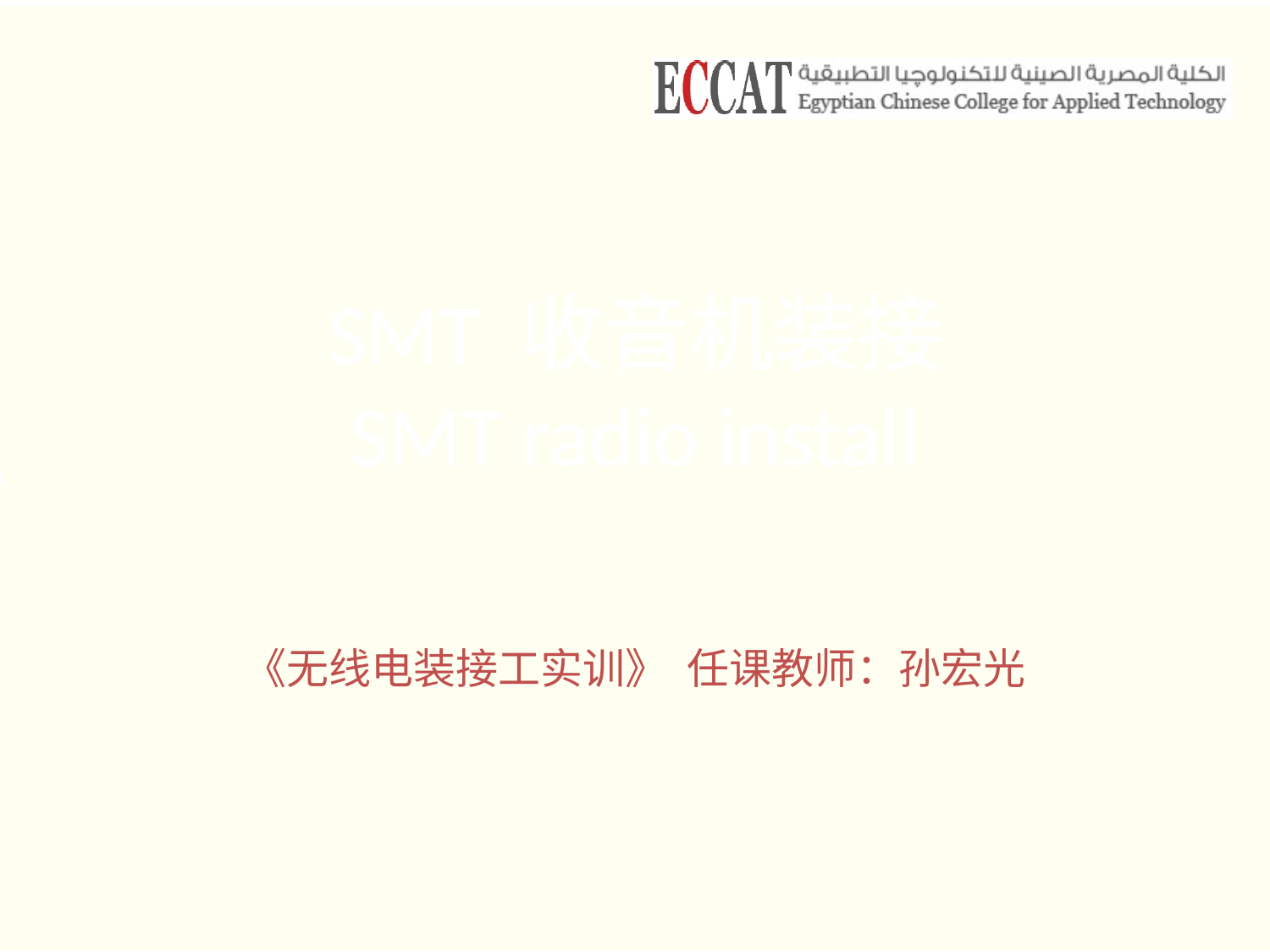

# SMT 收音机装接 SMT radio install
《无线电装接工实训》  任课教师：孙宏光